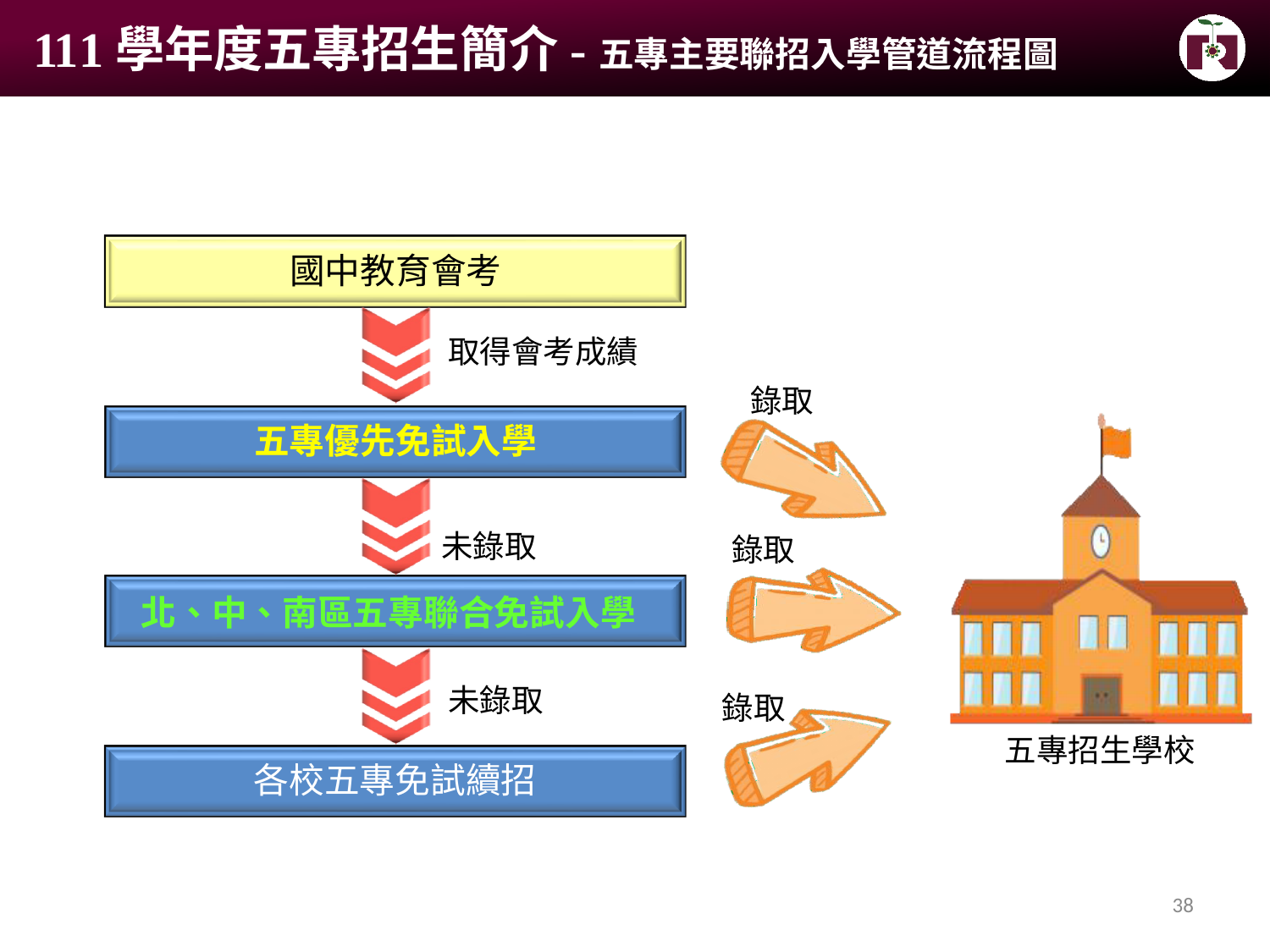

# 111學年度五專招生簡介-五專主要聯招入學管道流程圖

國中教育會考
取得會考成績
錄取
五專優先免試入學

未錄取

北、中、南區五專聯合免試入學
錄取
未錄取
錄取
五專招生學校
各校五專免試續招
38